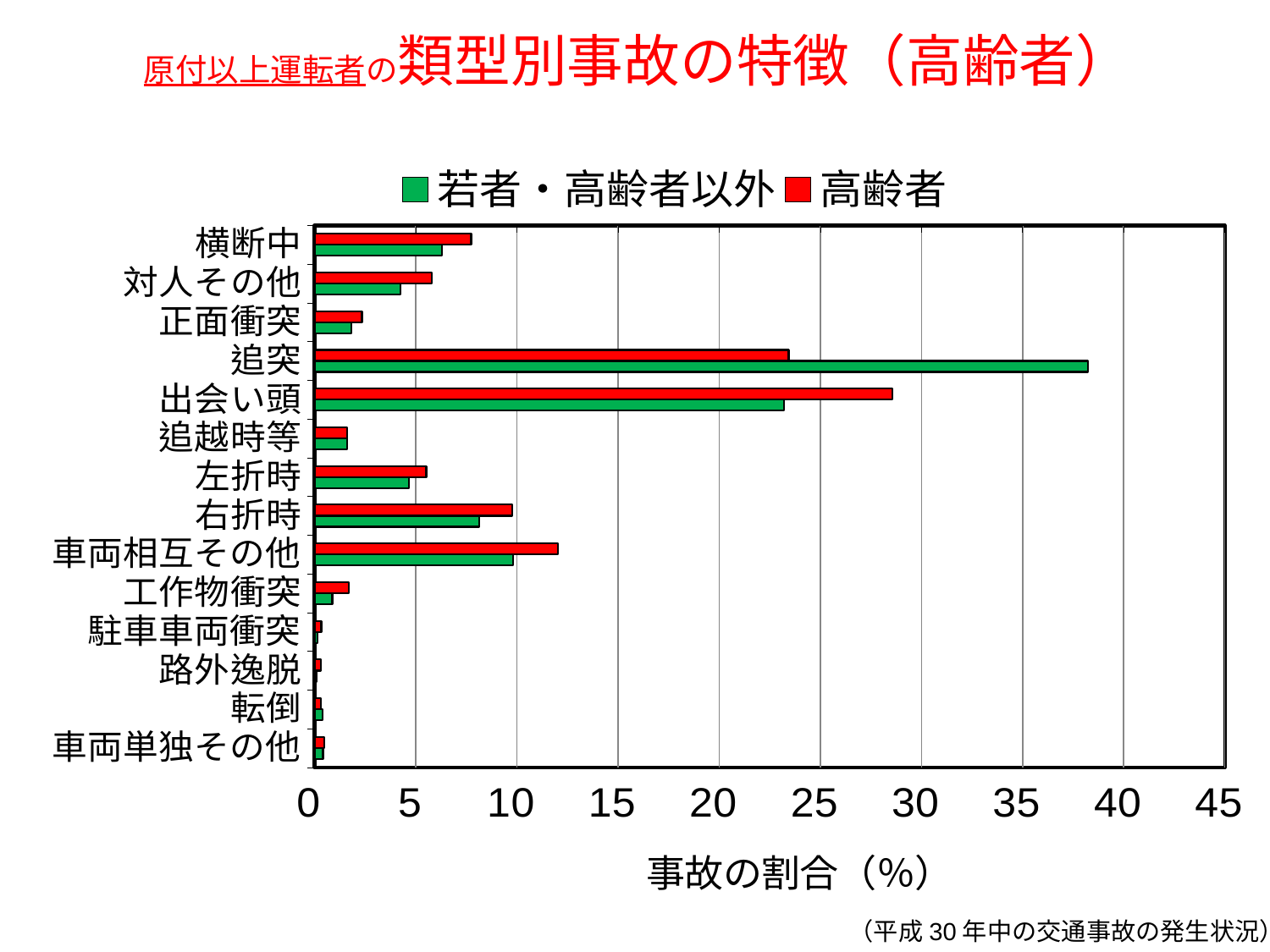

# 原付以上運転者の類型別事故の特徴（高齢者）

### Chart

| Category | 高齢者 | 若者・高齢者以外 |
|---|---|---|
| 横断中 | 7.743984365457432 | 6.315038058955115 |
| 対人その他 | 5.789666544521803 | 4.241073132744444 |
| 正面衝突 | 2.3451813851227556 | 1.8105679449691177 |
| 追突 | 23.44070977269951 | 38.219283712904925 |
| 出会い頭 | 28.56524201339152 | 23.217107824799015 |
| 追越時等 | 1.6223058729471336 | 1.6303891404096778 |
| 左折時 | 5.524279067701567 | 4.662508302730931 |
| 右折時 | 9.76936828897254 | 8.13400416854353 |
| 車両相互その他 | 12.023496230165339 | 9.813637092402715 |
| 工作物衝突 | 1.6911511598210023 | 0.8791351417381146 |
| 駐車車両衝突 | 0.3342327636941049 | 0.1572747192340874 |
| 路外逸脱 | 0.3253495008716702 | 0.0904711370351425 |
| 転倒 | 0.3120246066380181 | 0.4054023102587398 |
| 車両単独その他 | 0.49635231020353776 | 0.4206717004756415 |
（平成30年中の交通事故の発生状況）